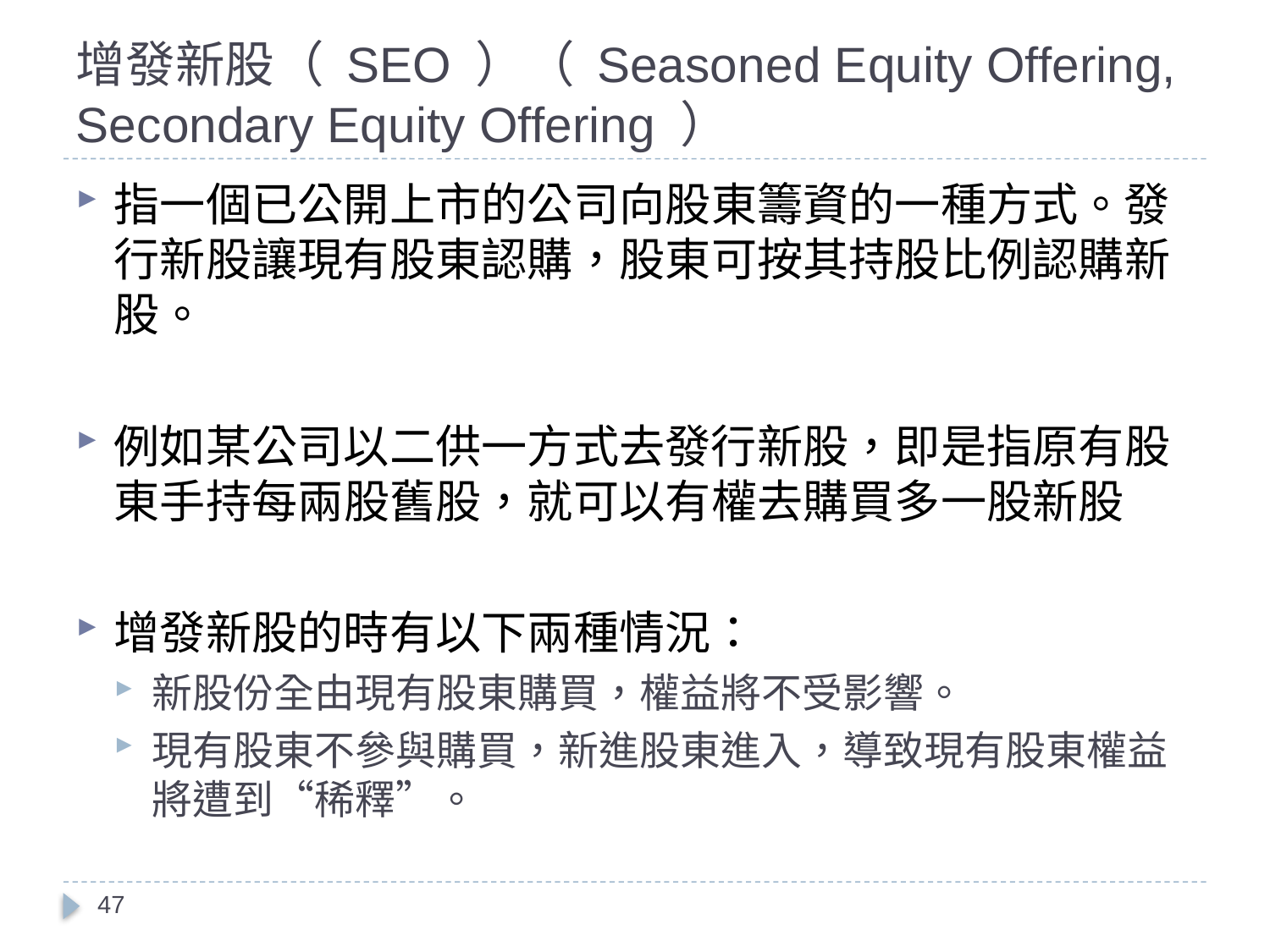

# 增發新股（ SEO ）（ Seasoned Equity Offering, Secondary Equity Offering ）
指一個已公開上市的公司向股東籌資的一種方式。發行新股讓現有股東認購，股東可按其持股比例認購新股。

例如某公司以二供一方式去發行新股，即是指原有股東手持每兩股舊股，就可以有權去購買多一股新股

增發新股的時有以下兩種情況：
新股份全由現有股東購買，權益將不受影響。
現有股東不參與購買，新進股東進入，導致現有股東權益將遭到“稀釋”。
47